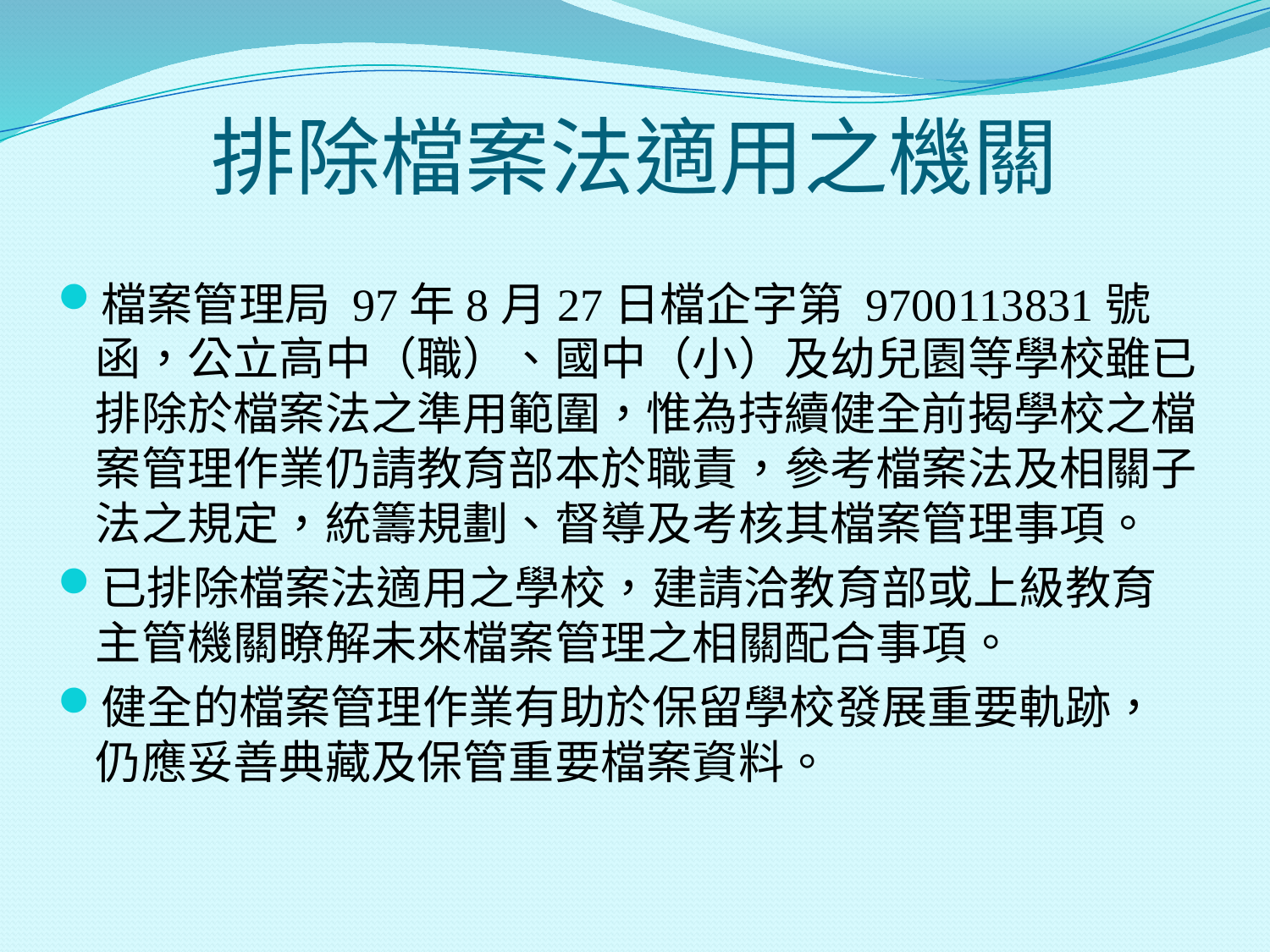

# 排除檔案法適用之機關
檔案管理局 97年8月27日檔企字第 9700113831號函，公立高中（職）、國中（小）及幼兒園等學校雖已排除於檔案法之準用範圍，惟為持續健全前揭學校之檔案管理作業仍請教育部本於職責，參考檔案法及相關子法之規定，統籌規劃、督導及考核其檔案管理事項。
已排除檔案法適用之學校，建請洽教育部或上級教育主管機關瞭解未來檔案管理之相關配合事項。
健全的檔案管理作業有助於保留學校發展重要軌跡，仍應妥善典藏及保管重要檔案資料。